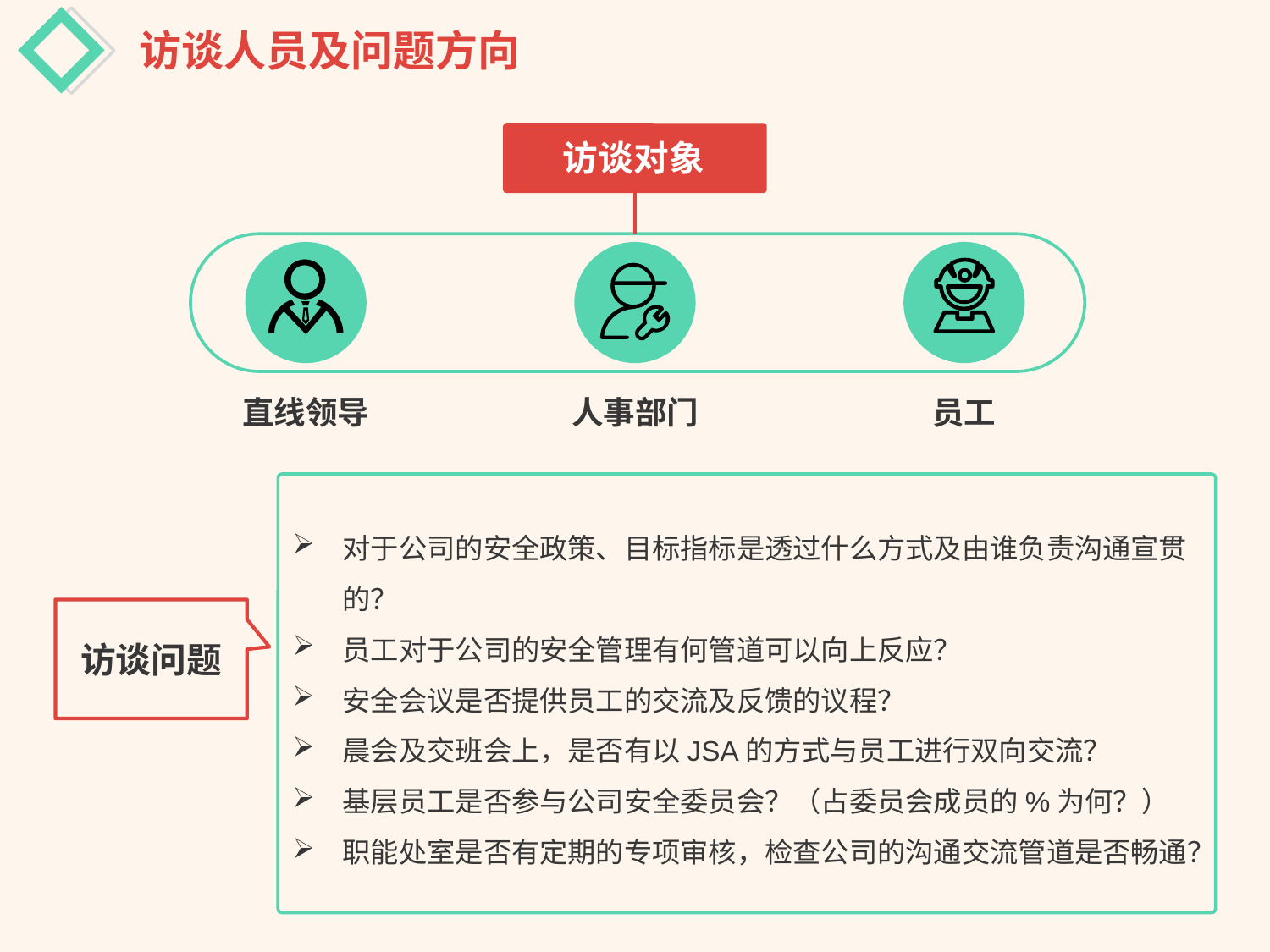

访谈人员及问题方向

访谈对象

直线领导
人事部门
员工

对于公司的安全政策、目标指标是透过什么方式及由谁负责沟通宣贯的？
员工对于公司的安全管理有何管道可以向上反应？
安全会议是否提供员工的交流及反馈的议程？
晨会及交班会上，是否有以JSA的方式与员工进行双向交流？
基层员工是否参与公司安全委员会？（占委员会成员的%为何？）
职能处室是否有定期的专项审核，检查公司的沟通交流管道是否畅通？

访谈问题